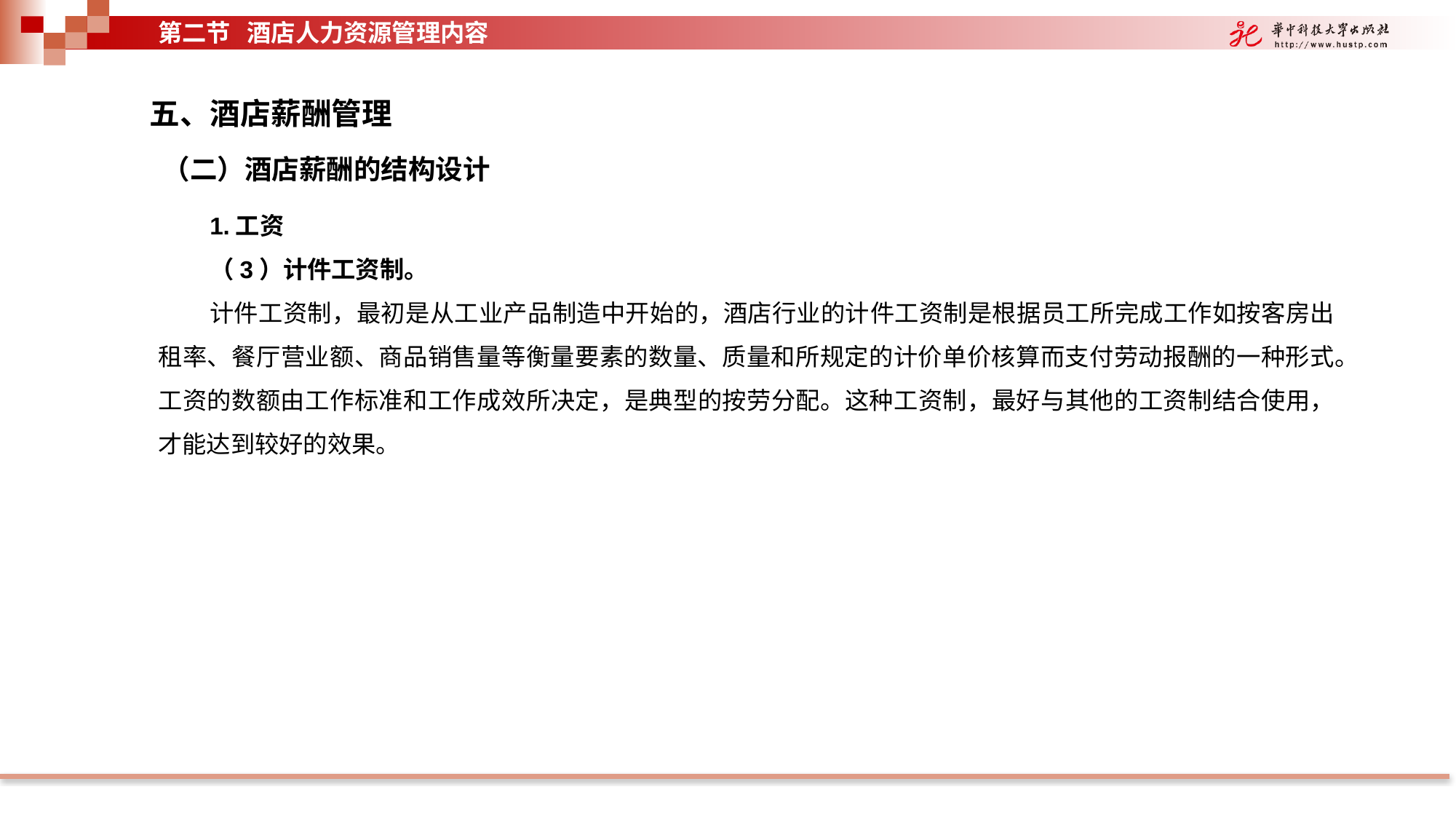

第二节   酒店人力资源管理内容
五、酒店薪酬管理
（二）酒店薪酬的结构设计
1.工资
（3）计件工资制。
计件工资制，最初是从工业产品制造中开始的，酒店行业的计件工资制是根据员工所完成工作如按客房出租率、餐厅营业额、商品销售量等衡量要素的数量、质量和所规定的计价单价核算而支付劳动报酬的一种形式。工资的数额由工作标准和工作成效所决定，是典型的按劳分配。这种工资制，最好与其他的工资制结合使用，才能达到较好的效果。